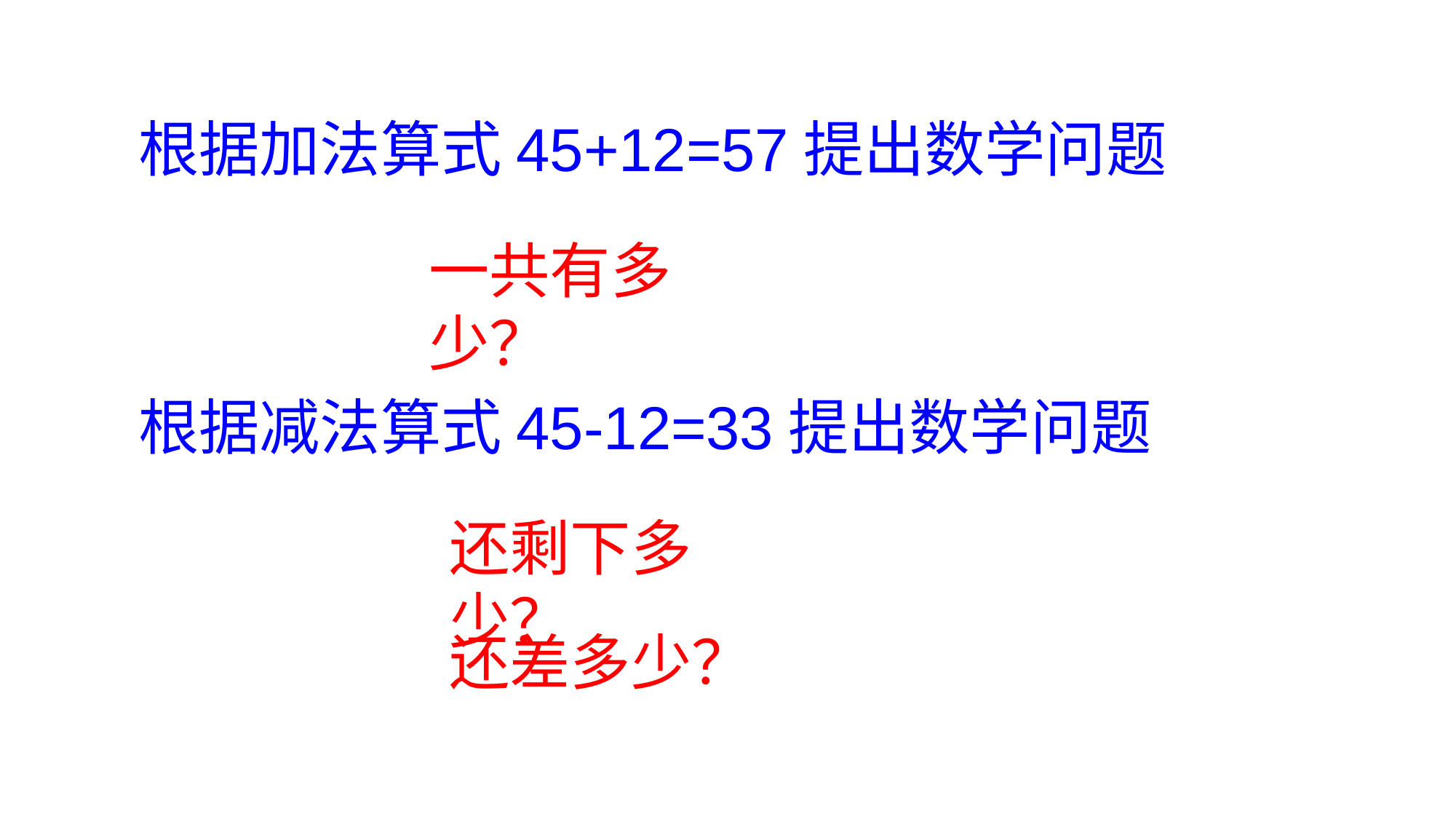

根据加法算式45+12=57提出数学问题
一共有多少？
根据减法算式45-12=33提出数学问题
还剩下多少？
还差多少？